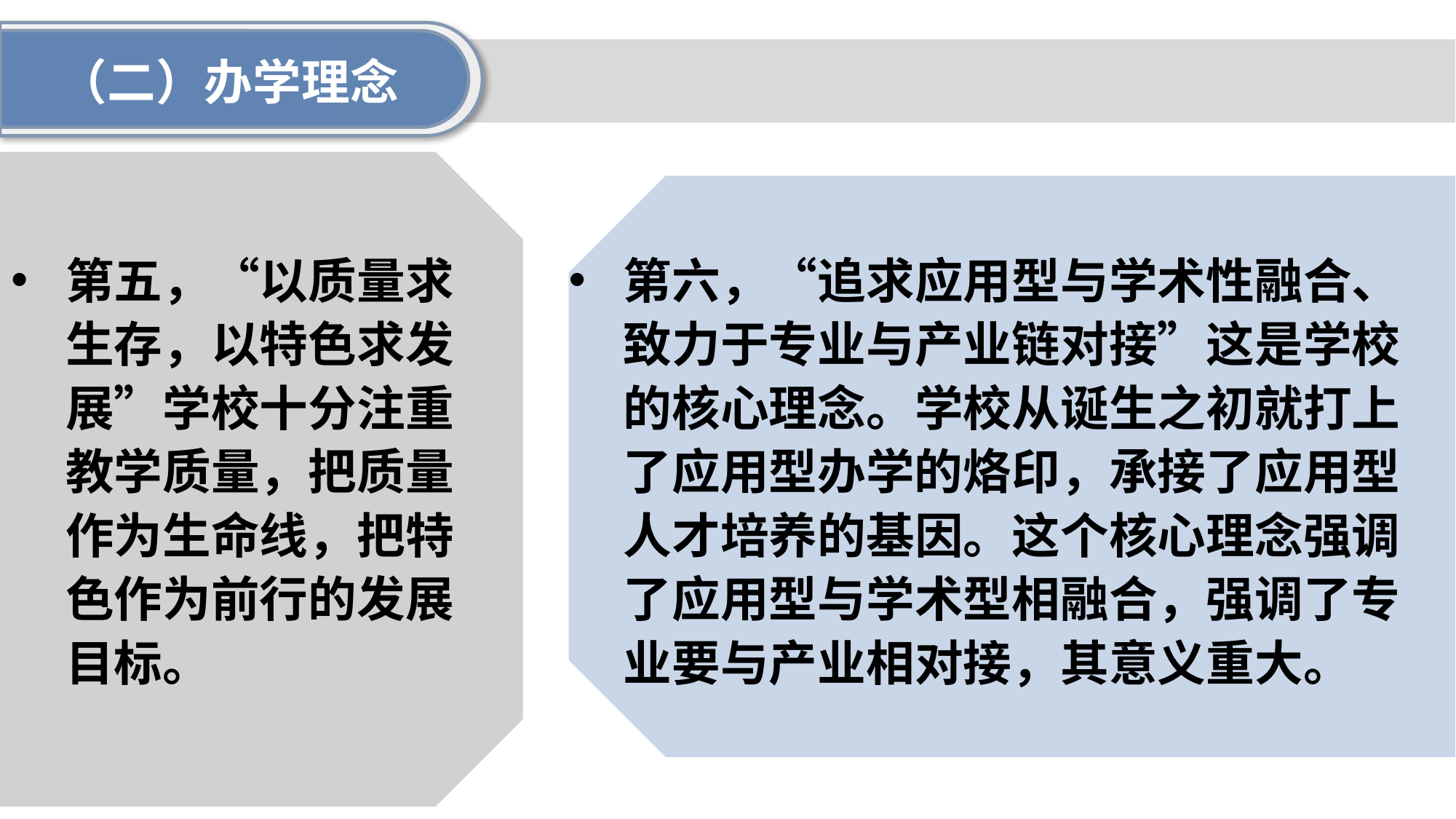

（二）办学理念

第五，“以质量求生存，以特色求发展”学校十分注重教学质量，把质量作为生命线，把特色作为前行的发展目标。
第六，“追求应用型与学术性融合、致力于专业与产业链对接”这是学校的核心理念。学校从诞生之初就打上了应用型办学的烙印，承接了应用型人才培养的基因。这个核心理念强调了应用型与学术型相融合，强调了专业要与产业相对接，其意义重大。